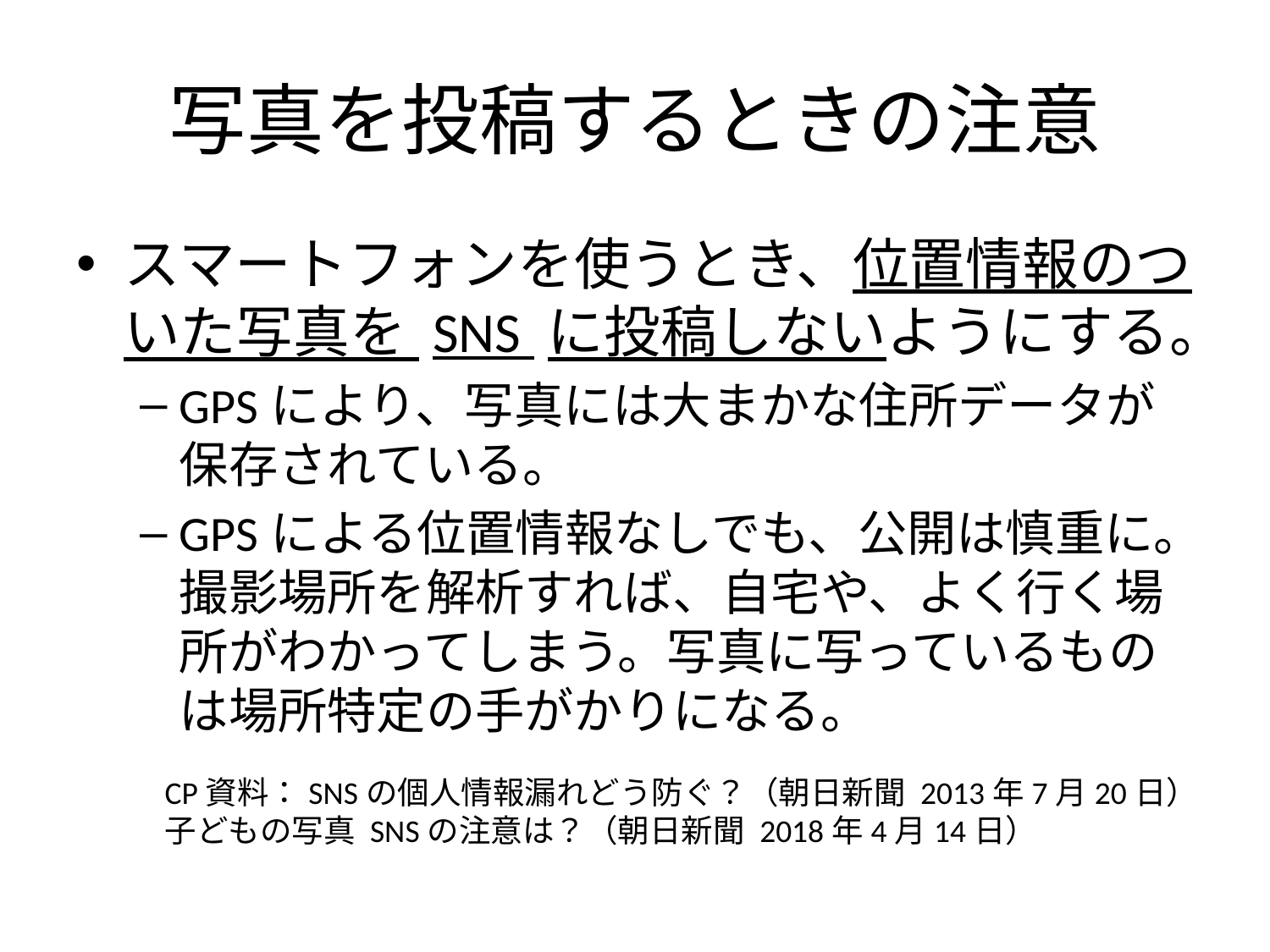

# 写真を投稿するときの注意
スマートフォンを使うとき、位置情報のついた写真を SNS に投稿しないようにする。
GPSにより、写真には大まかな住所データが保存されている。
GPSによる位置情報なしでも、公開は慎重に。撮影場所を解析すれば、自宅や、よく行く場所がわかってしまう。写真に写っているものは場所特定の手がかりになる。
CP資料：SNSの個人情報漏れどう防ぐ？（朝日新聞 2013年7月20日）
子どもの写真 SNSの注意は？（朝日新聞 2018年4月14日）